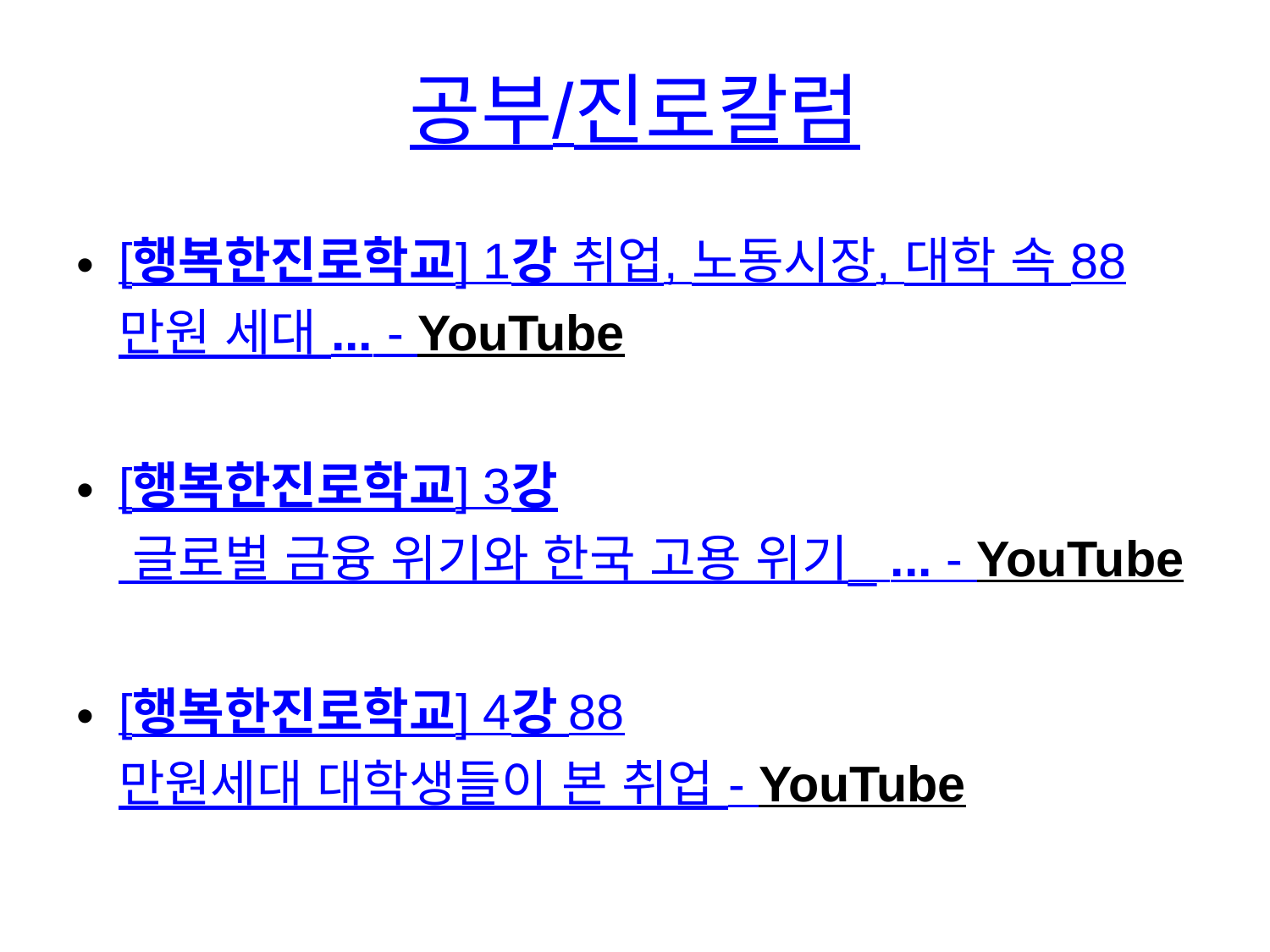

# 공부/진로칼럼
[행복한진로학교] 1강 취업, 노동시장, 대학 속 88만원 세대 ... - YouTube

[행복한진로학교] 3강 글로벌 금융 위기와 한국 고용 위기_ ... - YouTube

[행복한진로학교] 4강 88만원세대 대학생들이 본 취업 - YouTube